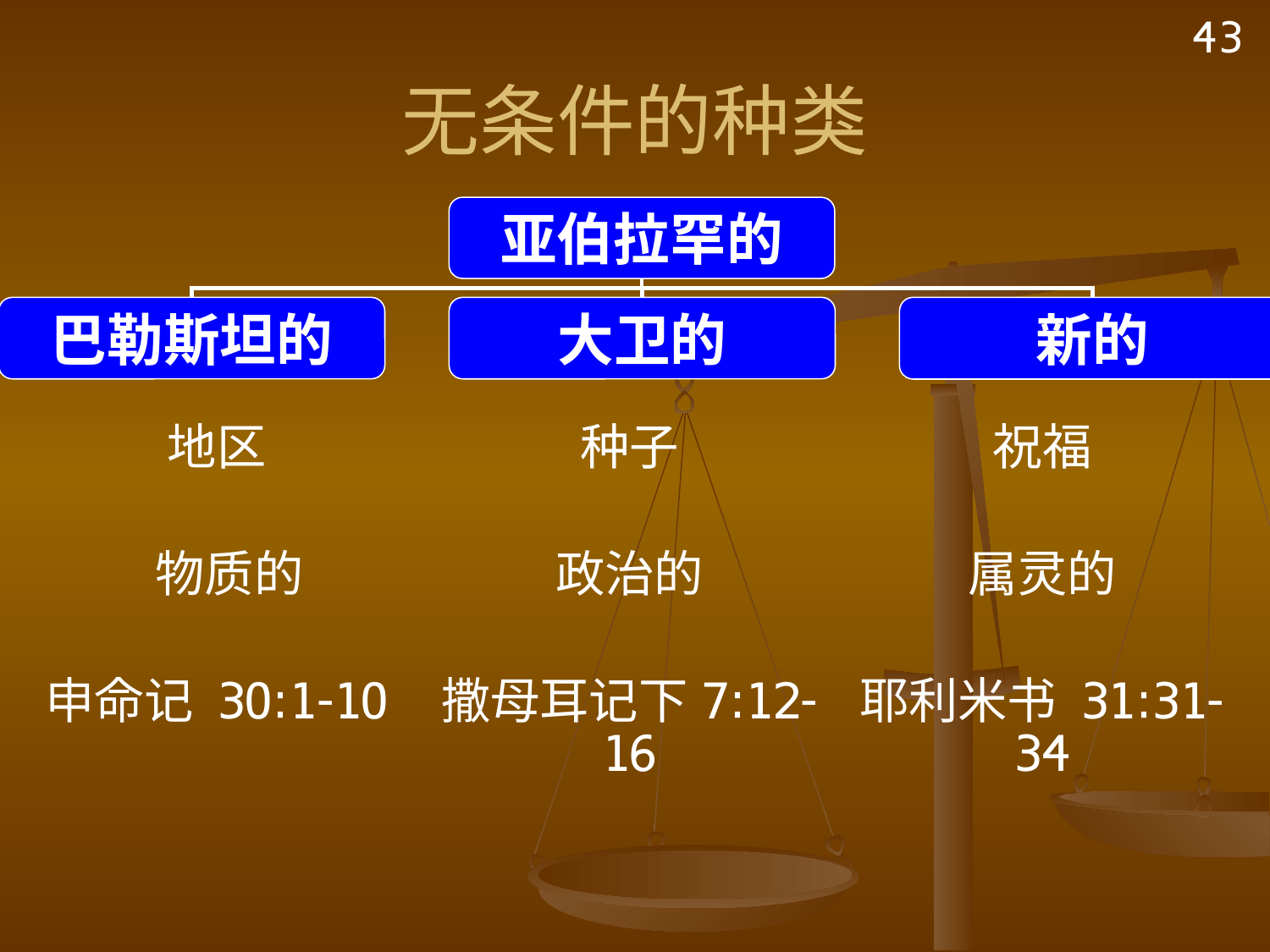

43
# 无条件的种类

亚伯拉罕的
巴勒斯坦的
大卫的
新的
| 地区 | 种子 | 祝福 |
| --- | --- | --- |
| 物质的 | 政治的 | 属灵的 |
| 申命记 30:1-10 | 撒母耳记下7:12-16 | 耶利米书 31:31-34 |